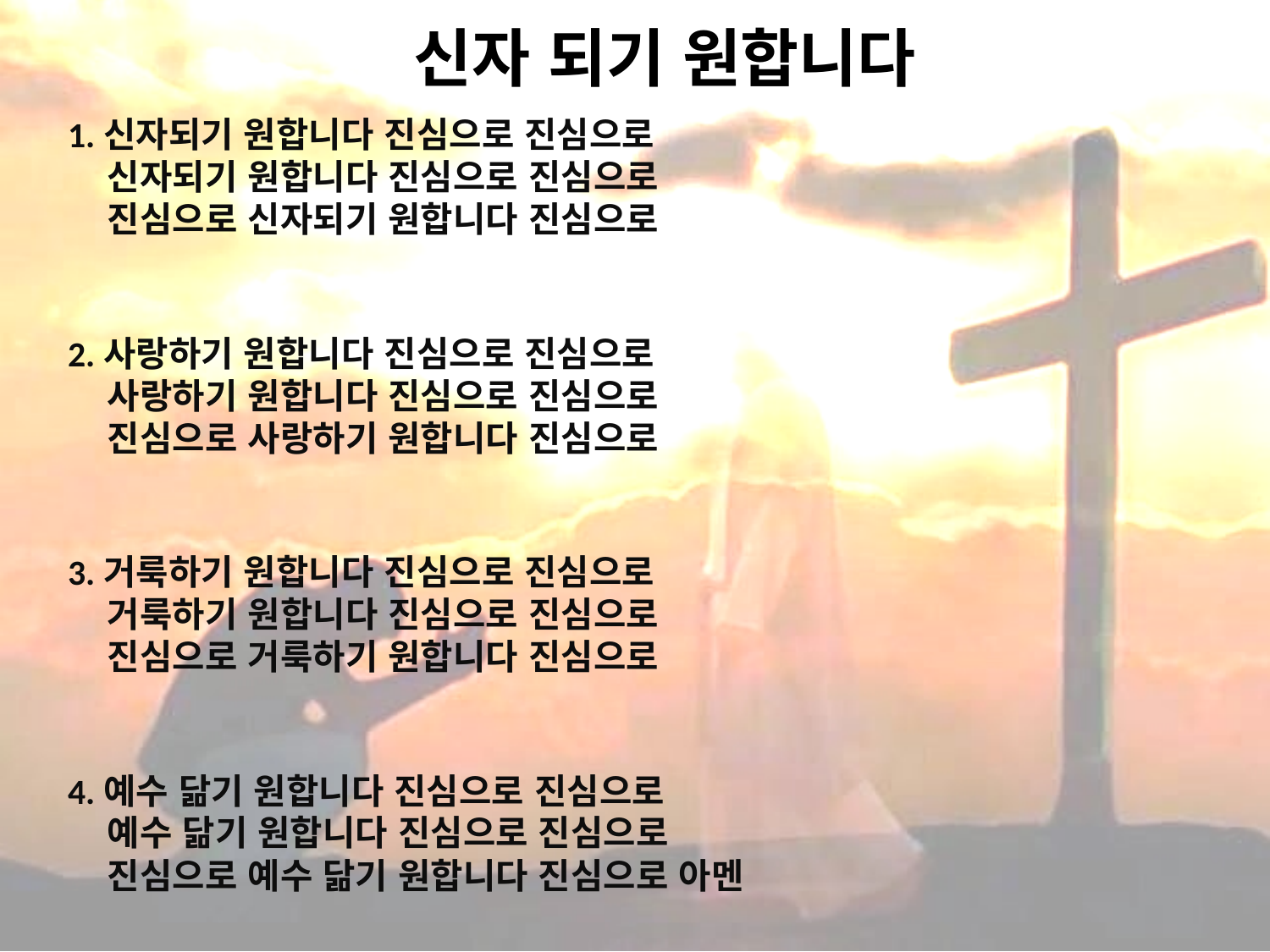

# 신자 되기 원합니다
1.신자되기 원합니다 진심으로 진심으로
    신자되기 원합니다 진심으로 진심으로
    진심으로 신자되기 원합니다 진심으로
2.사랑하기 원합니다 진심으로 진심으로
    사랑하기 원합니다 진심으로 진심으로
    진심으로 사랑하기 원합니다 진심으로
3.거룩하기 원합니다 진심으로 진심으로
    거룩하기 원합니다 진심으로 진심으로
    진심으로 거룩하기 원합니다 진심으로
4.예수 닮기 원합니다 진심으로 진심으로
    예수 닮기 원합니다 진심으로 진심으로
    진심으로 예수 닮기 원합니다 진심으로 아멘